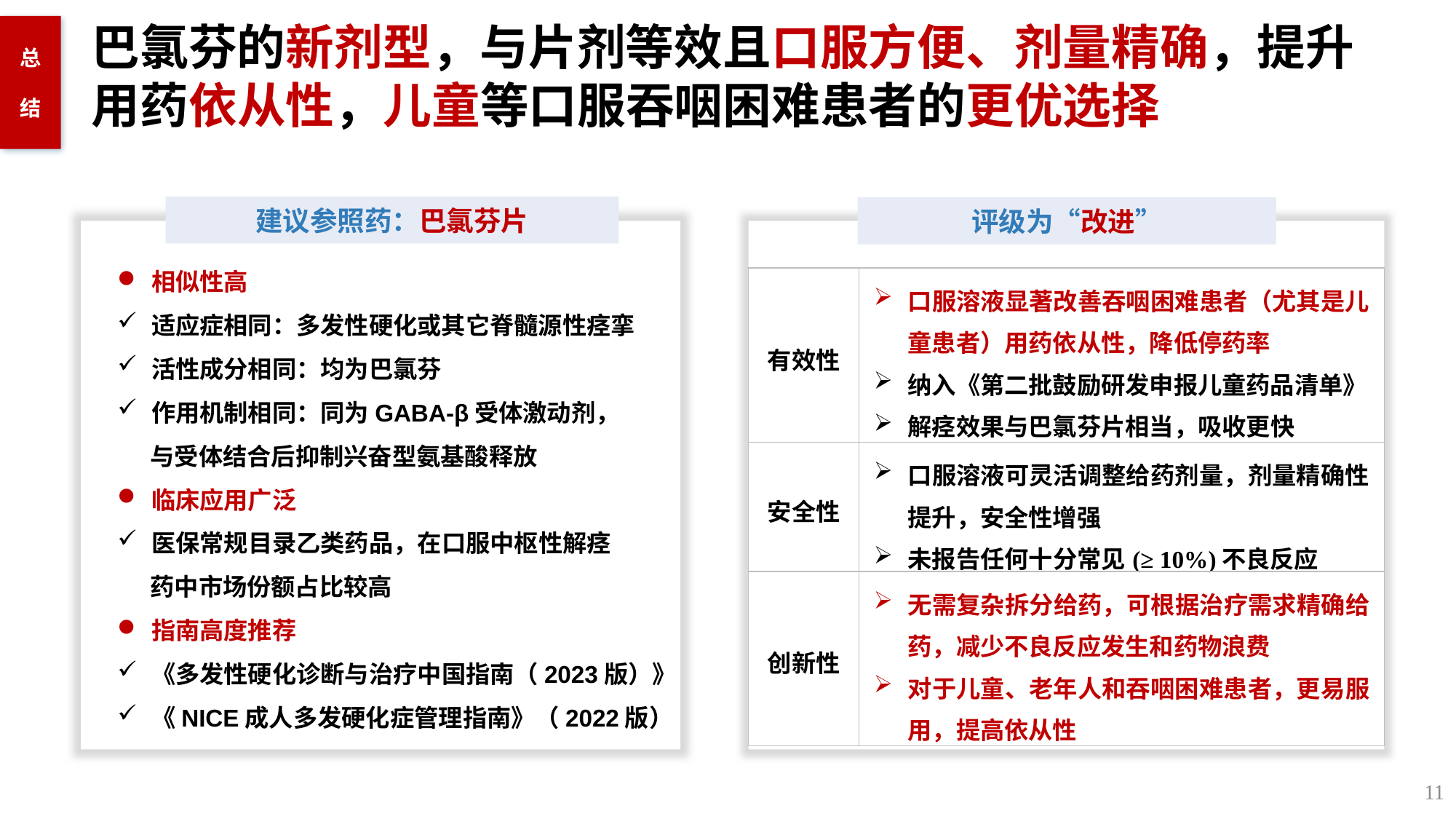

巴氯芬的新剂型，与片剂等效且口服方便、剂量精确，提升用药依从性，儿童等口服吞咽困难患者的更优选择
总

结
建议参照药：巴氯芬片
评级为“改进”

相似性高
适应症相同：多发性硬化或其它脊髓源性痉挛
活性成分相同：均为巴氯芬
作用机制相同：同为GABA-β受体激动剂，
     与受体结合后抑制兴奋型氨基酸释放
临床应用广泛
医保常规目录乙类药品，在口服中枢性解痉
     药中市场份额占比较高
指南高度推荐
《多发性硬化诊断与治疗中国指南（2023版）》
《NICE成人多发硬化症管理指南》（2022版）

| 有效性 | 口服溶液显著改善吞咽困难患者（尤其是儿童患者）用药依从性，降低停药率 纳入《第二批鼓励研发申报儿童药品清单》 解痉效果与巴氯芬片相当，吸收更快 |
| --- | --- |
| 安全性 | 口服溶液可灵活调整给药剂量，剂量精确性提升，安全性增强 未报告任何十分常见(≥ 10%)不良反应 |
| 创新性 | 无需复杂拆分给药，可根据治疗需求精确给药，减少不良反应发生和药物浪费 对于儿童、老年人和吞咽困难患者，更易服用，提高依从性 |
11